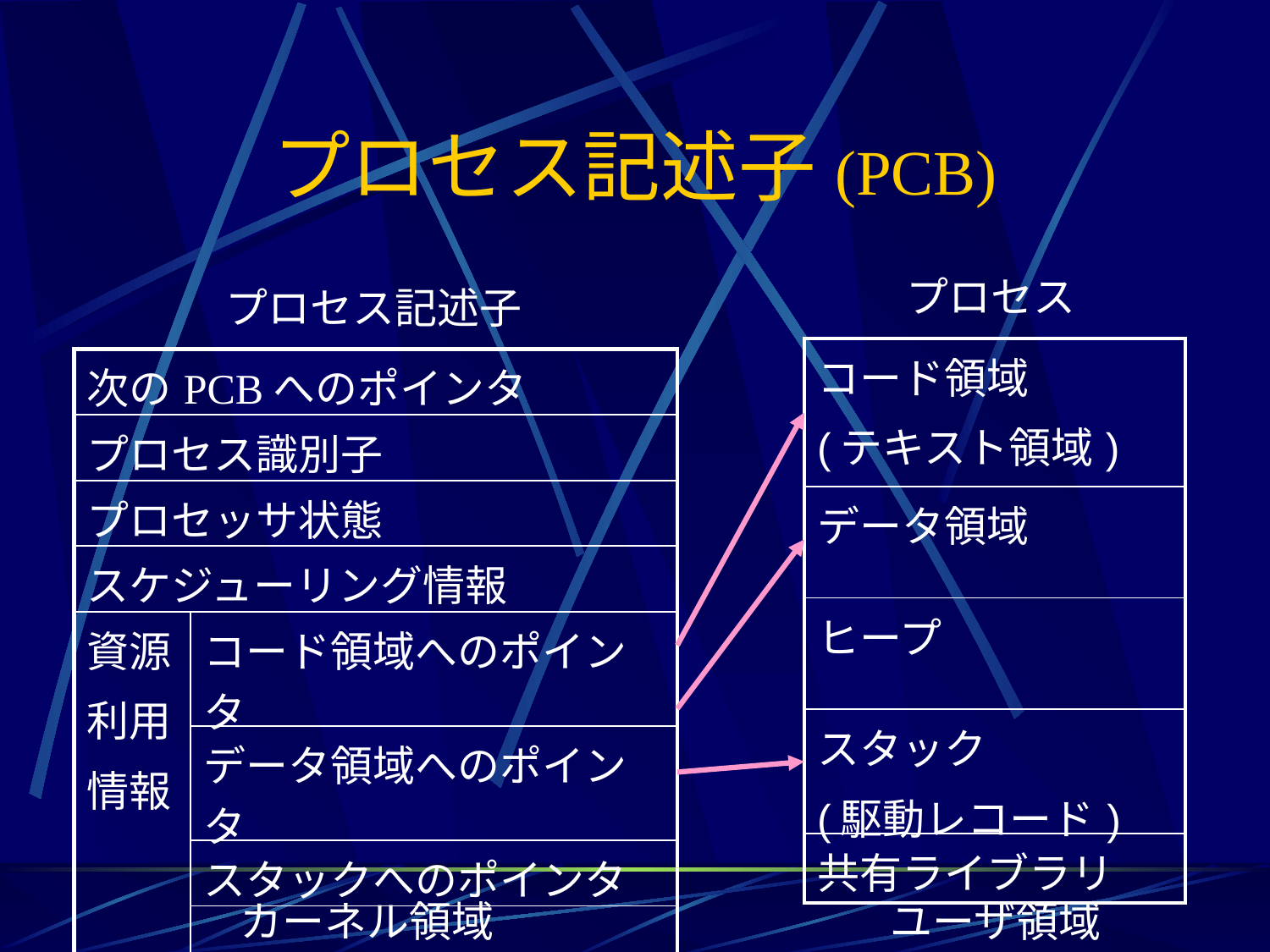

# プロセス記述子(PCB)
プロセス
プロセス記述子
| コード領域 (テキスト領域) |
| --- |
| データ領域 |
| ヒープ |
| スタック (駆動レコード) |
| 共有ライブラリ |
| 次のPCBへのポインタ |  |
| --- | --- |
| プロセス識別子 |  |
| プロセッサ状態 |  |
| スケジューリング情報 |  |
| 資源 利用 情報 | コード領域へのポインタ |
|  | データ領域へのポインタ |
|  | スタックへのポインタ |
|  |  |

カーネル領域
ユーザ領域